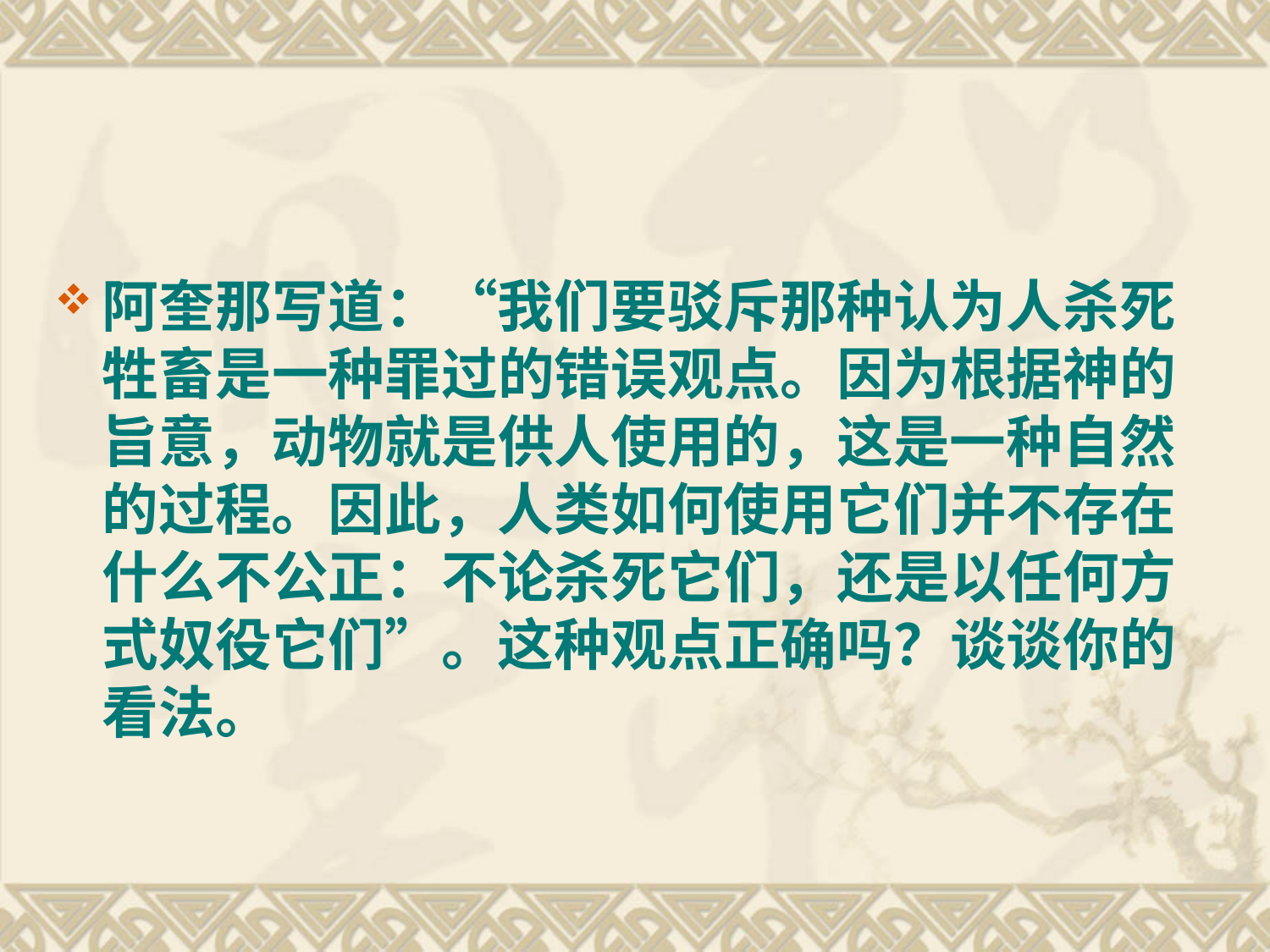

#
阿奎那写道：“我们要驳斥那种认为人杀死牲畜是一种罪过的错误观点。因为根据神的旨意，动物就是供人使用的，这是一种自然的过程。因此，人类如何使用它们并不存在什么不公正：不论杀死它们，还是以任何方式奴役它们”。这种观点正确吗？谈谈你的看法。